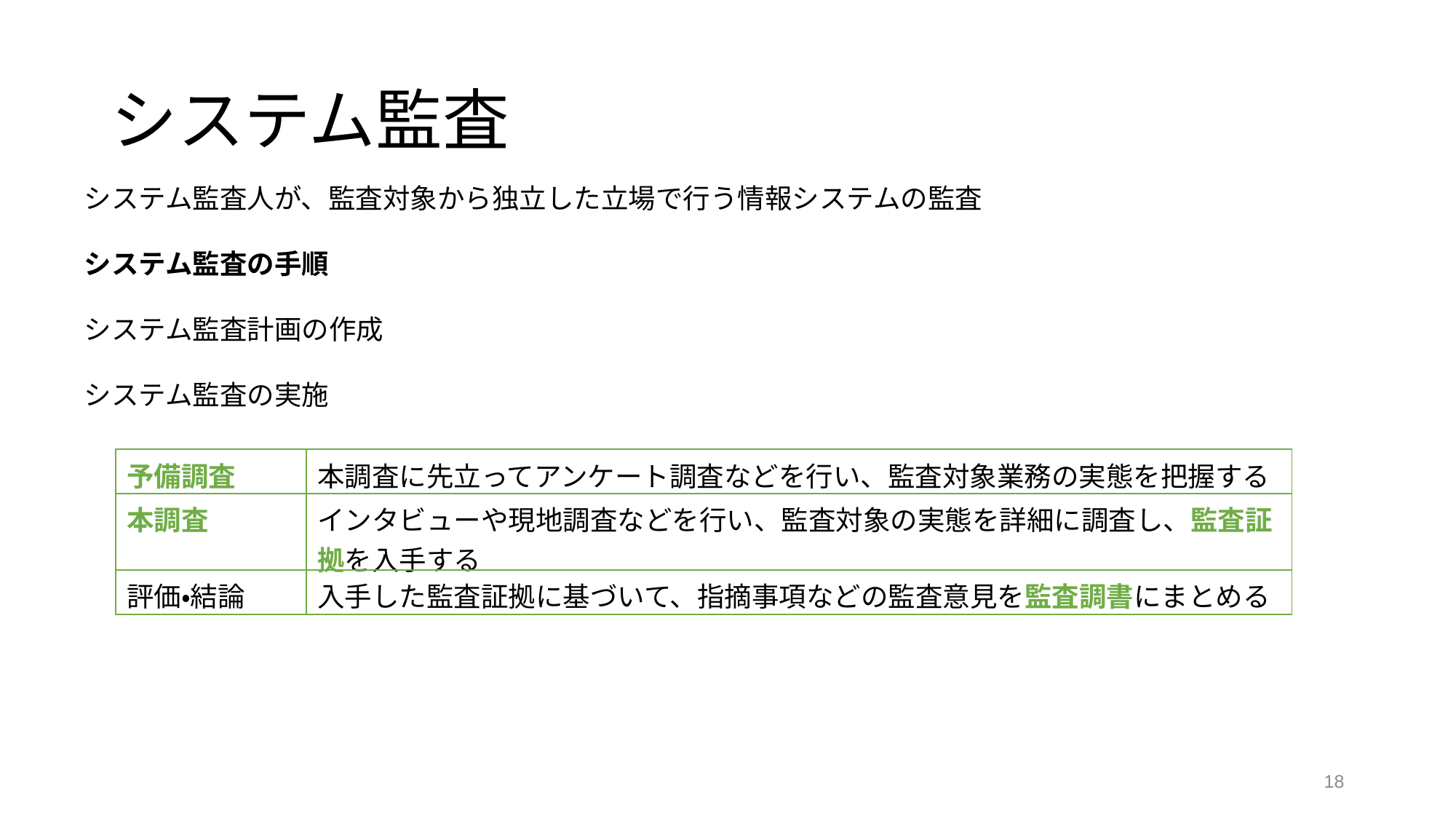

# システム監査
システム監査人が、監査対象から独立した立場で行う情報システムの監査

システム監査の手順

システム監査計画の作成

システム監査の実施

| 予備調査 | 本調査に先立ってアンケート調査などを行い、監査対象業務の実態を把握する |
| --- | --- |
| 本調査 | インタビューや現地調査などを行い、監査対象の実態を詳細に調査し、監査証拠を入手する |
| 評価・結論 | 入手した監査証拠に基づいて、指摘事項などの監査意見を監査調書にまとめる |
18